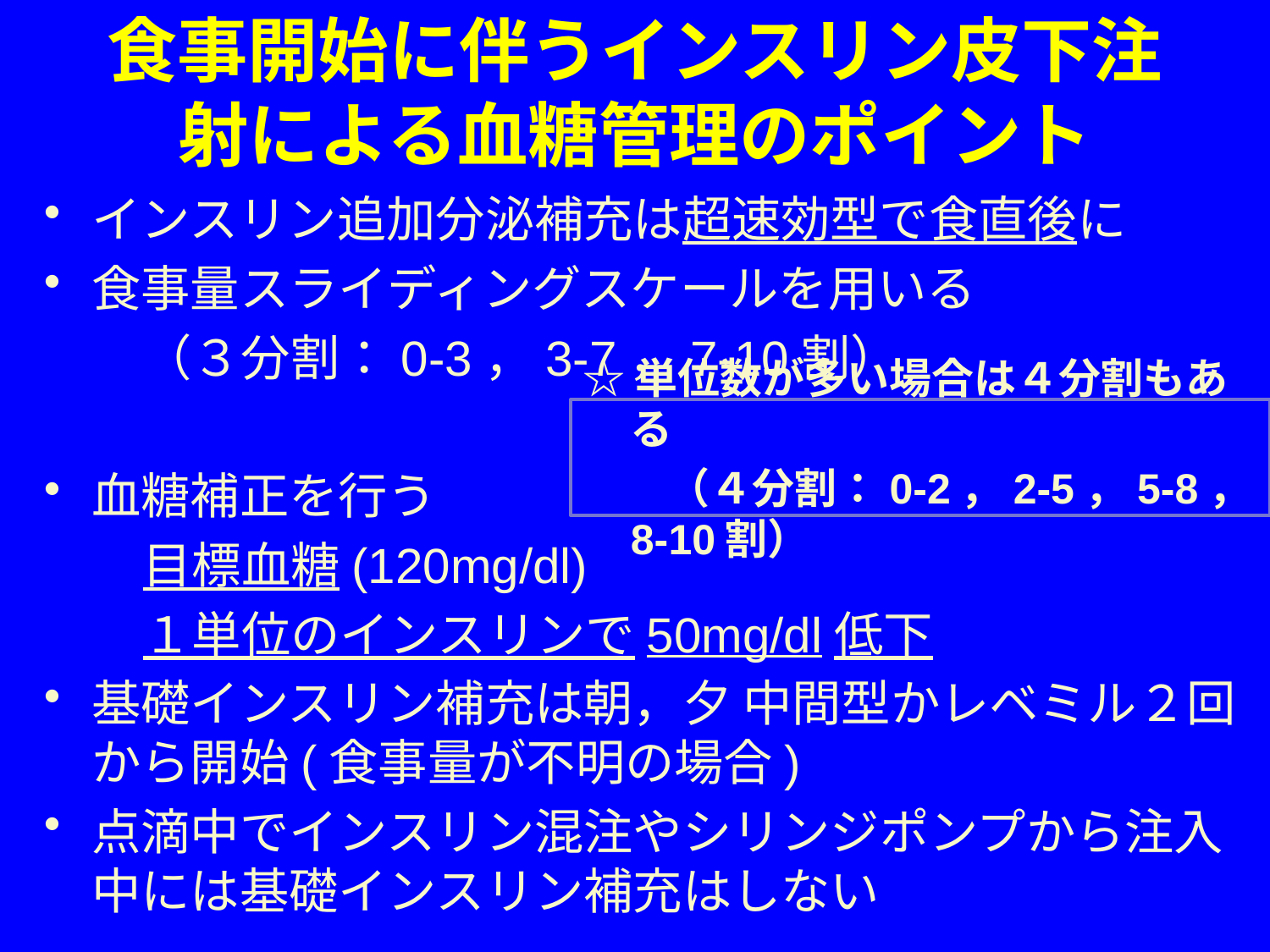

食事開始に伴うインスリン皮下注射による血糖管理のポイント
# インスリン追加分泌補充は超速効型で食直後に
食事量スライディングスケールを用いる
　　（３分割：0-3，3-7，7-10割）

血糖補正を行う
　　目標血糖(120mg/dl)
　　１単位のインスリンで50mg/dl低下
基礎インスリン補充は朝，夕 中間型かレベミル２回から開始(食事量が不明の場合)
点滴中でインスリン混注やシリンジポンプから注入中には基礎インスリン補充はしない
☆単位数が多い場合は４分割もある
　　（４分割：0-2，2-5，5-8，8-10割）